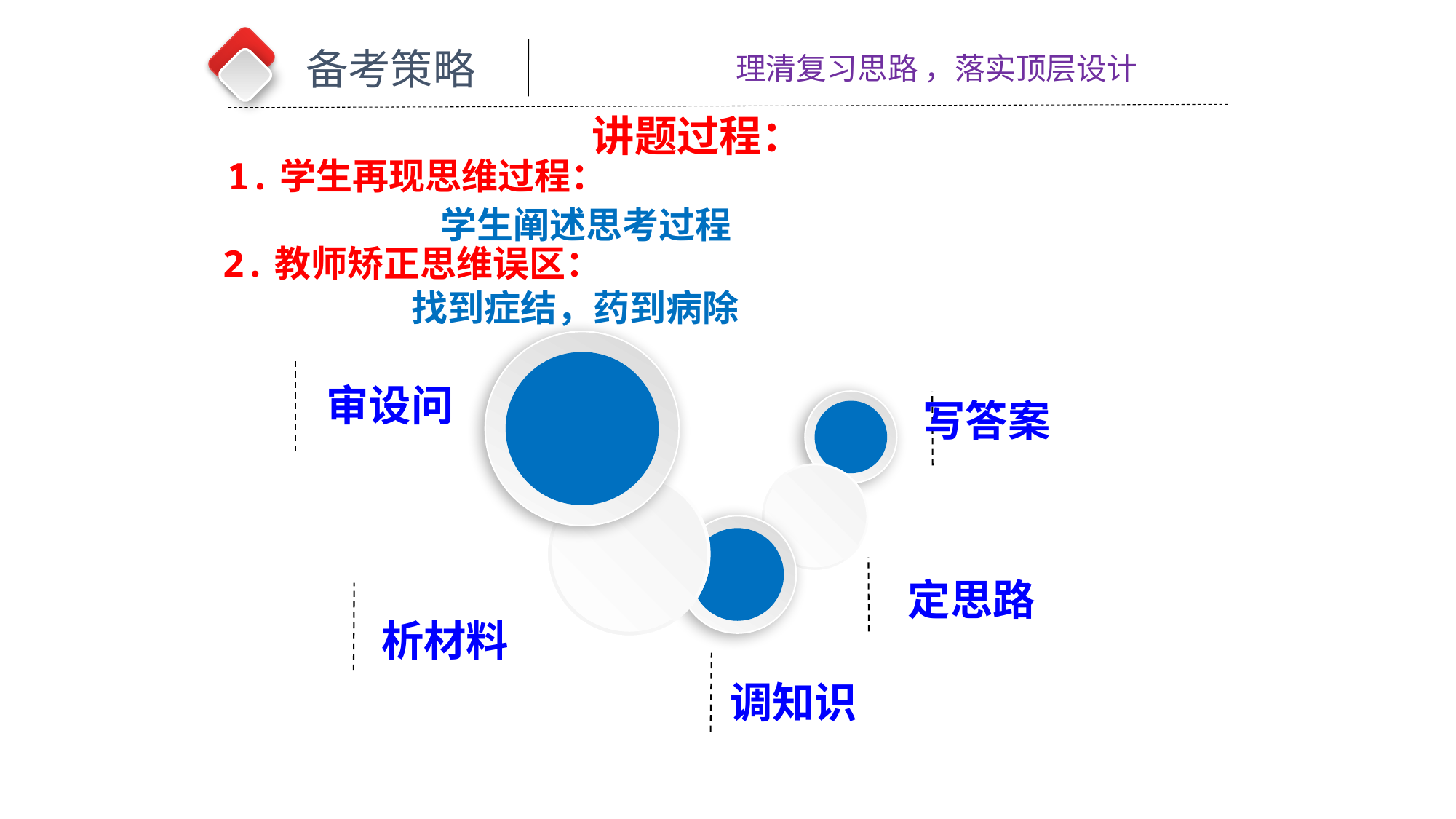

备考策略
理清复习思路 ，落实顶层设计

讲题过程：
1.学生再现思维过程：
                         学生阐述思考过程
2.教师矫正思维误区：
                      找到症结，药到病除

审设问

写答案

定思路
析材料
调知识